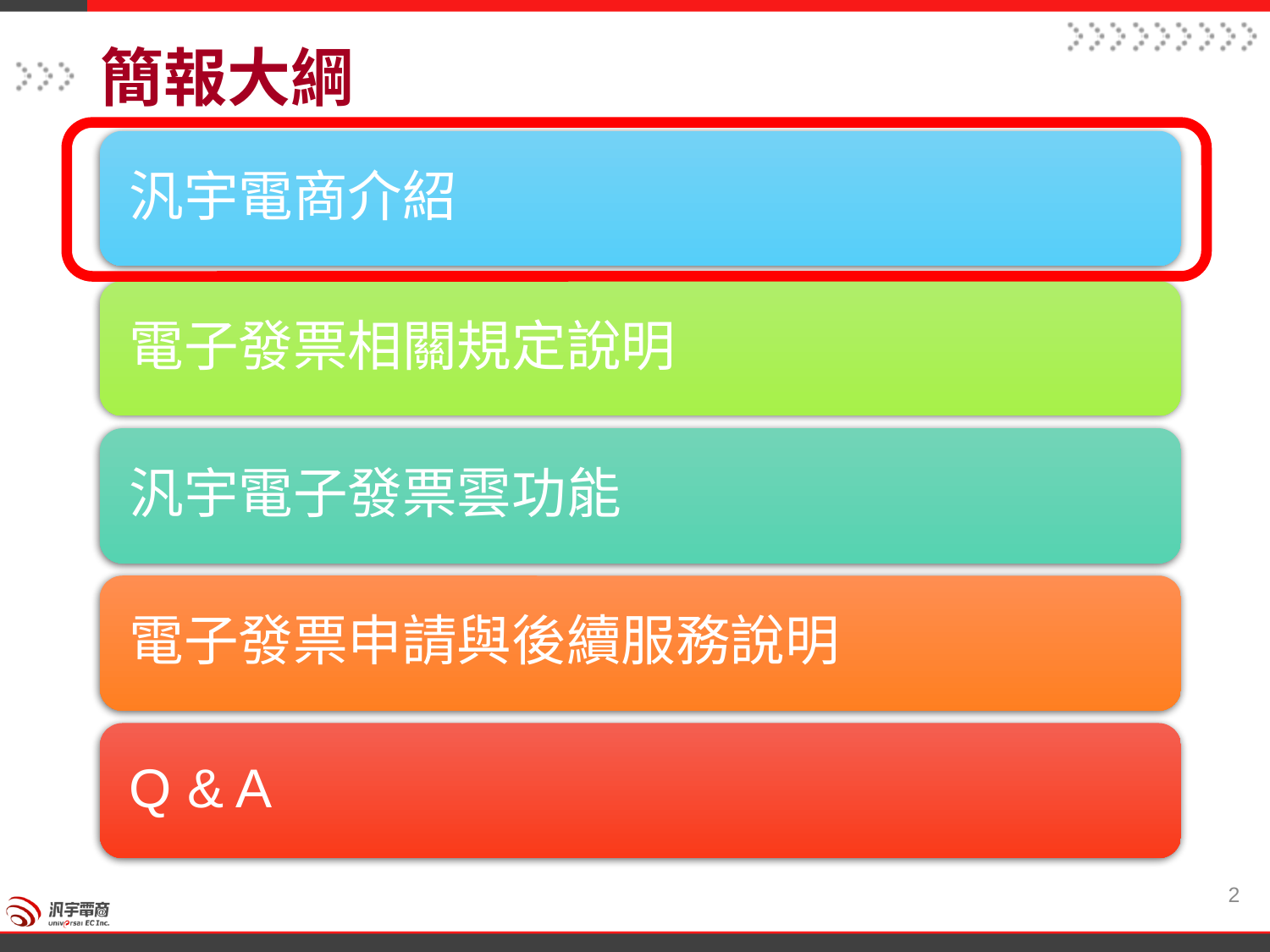

# 簡報大綱

汎宇電商介紹
電子發票相關規定說明
汎宇電子發票雲功能
電子發票申請與後續服務說明
Q & A
2